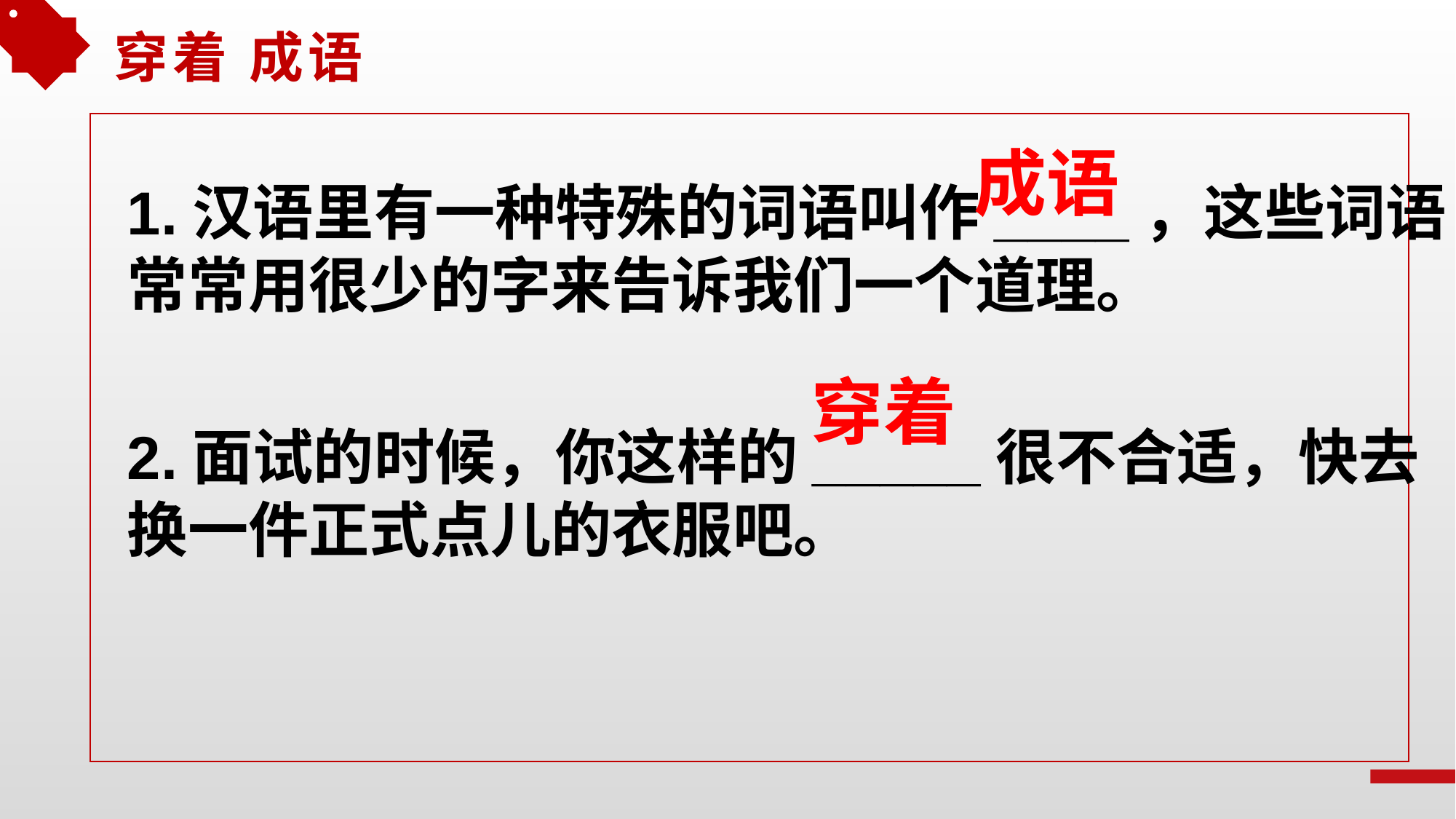

穿着 成语
成语

1.汉语里有一种特殊的词语叫作____，这些词语
常常用很少的字来告诉我们一个道理。
穿着
2.面试的时候，你这样的_____很不合适，快去
换一件正式点儿的衣服吧。